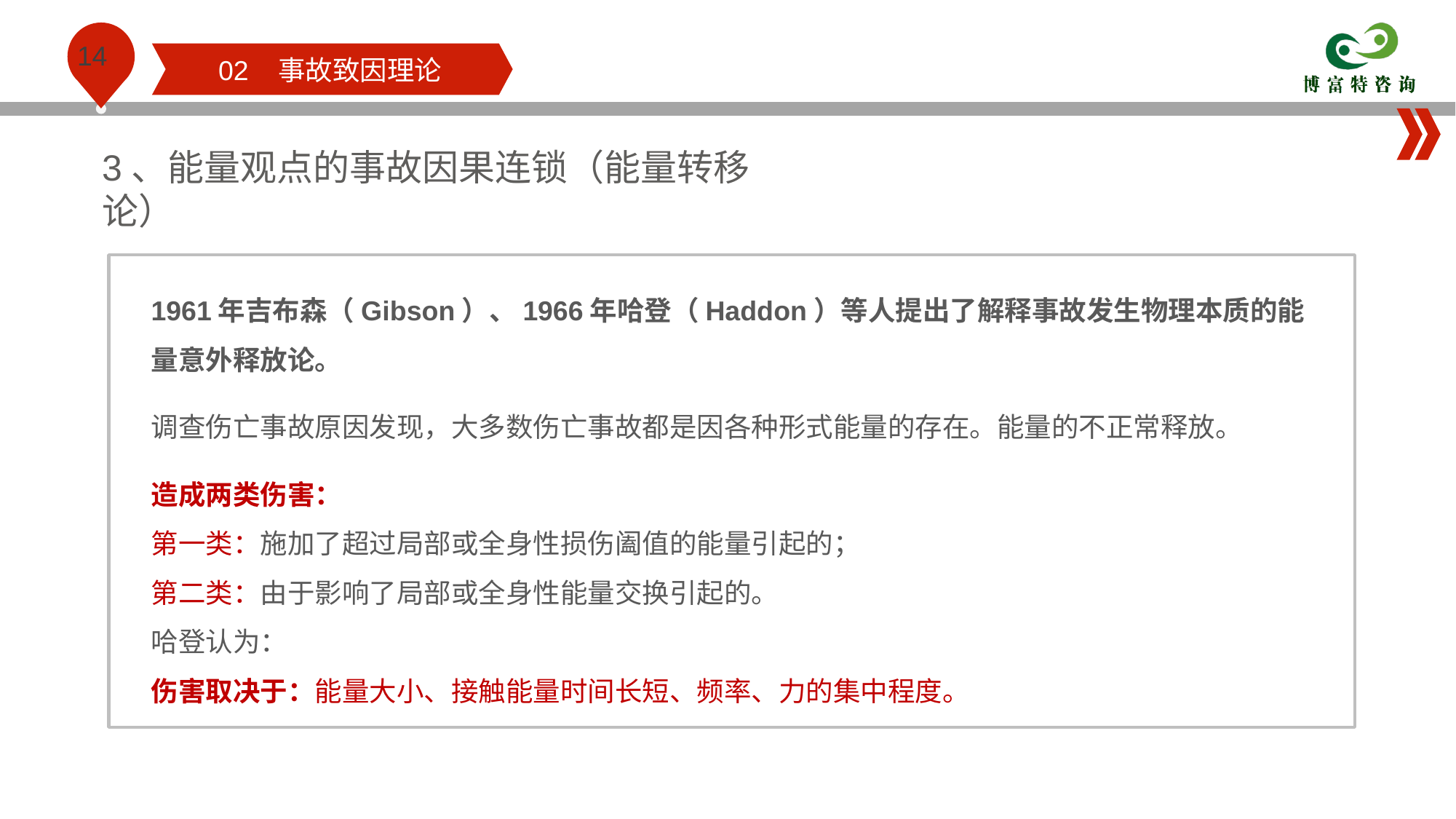

02   事故致因理论
3、能量观点的事故因果连锁（能量转移论）

1961年吉布森（Gibson）、1966年哈登（Haddon）等人提出了解释事故发生物理本质的能量意外释放论。
调查伤亡事故原因发现，大多数伤亡事故都是因各种形式能量的存在。能量的不正常释放。
造成两类伤害：
第一类：施加了超过局部或全身性损伤阖值的能量引起的；
第二类：由于影响了局部或全身性能量交换引起的。
哈登认为：
伤害取决于：能量大小、接触能量时间长短、频率、力的集中程度。